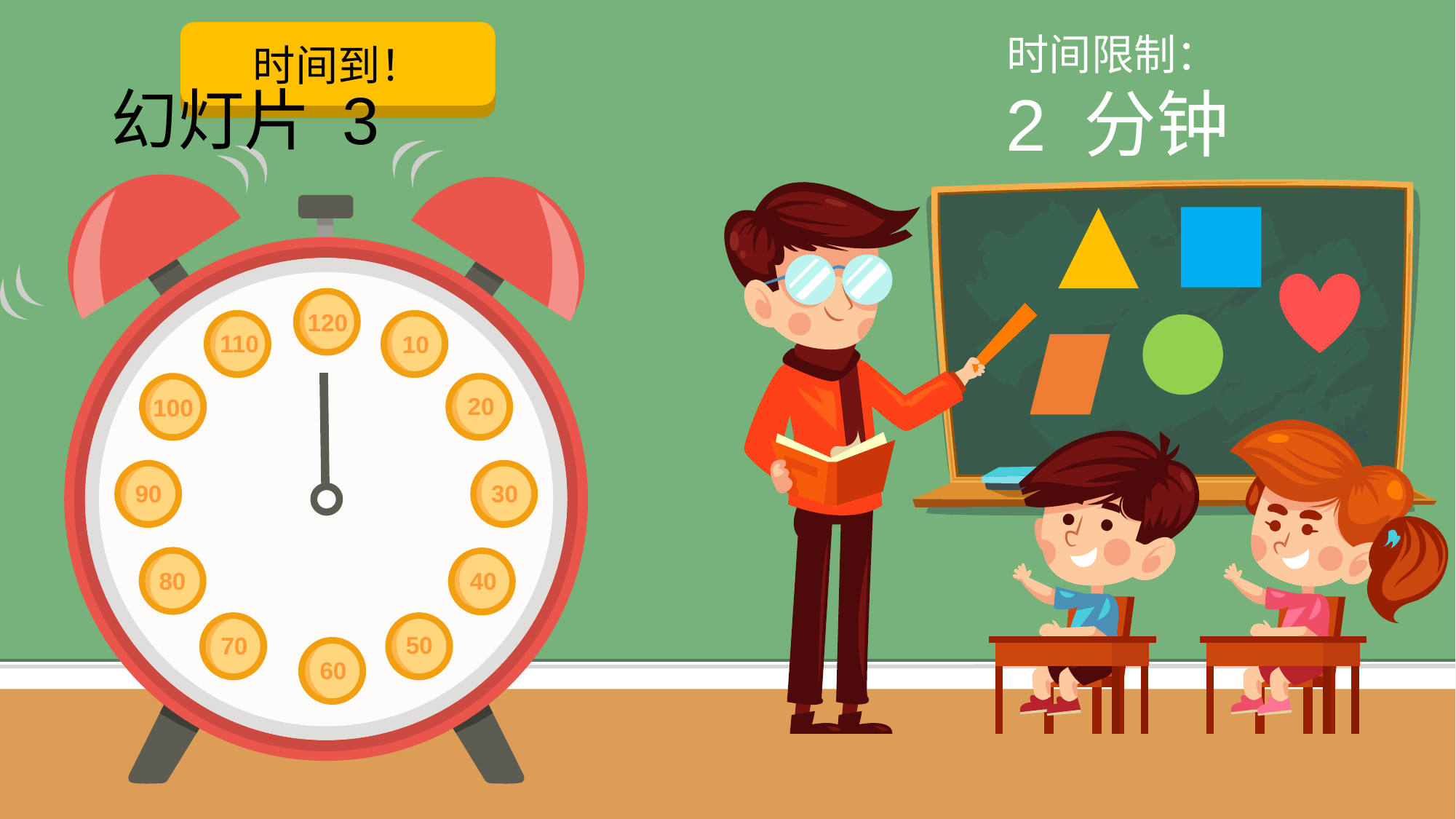

启动计时器

时间到！

120

110

10

100

20

90

30

80

40

70

50

60

时间限制：
2 分钟
# 幻灯片 3